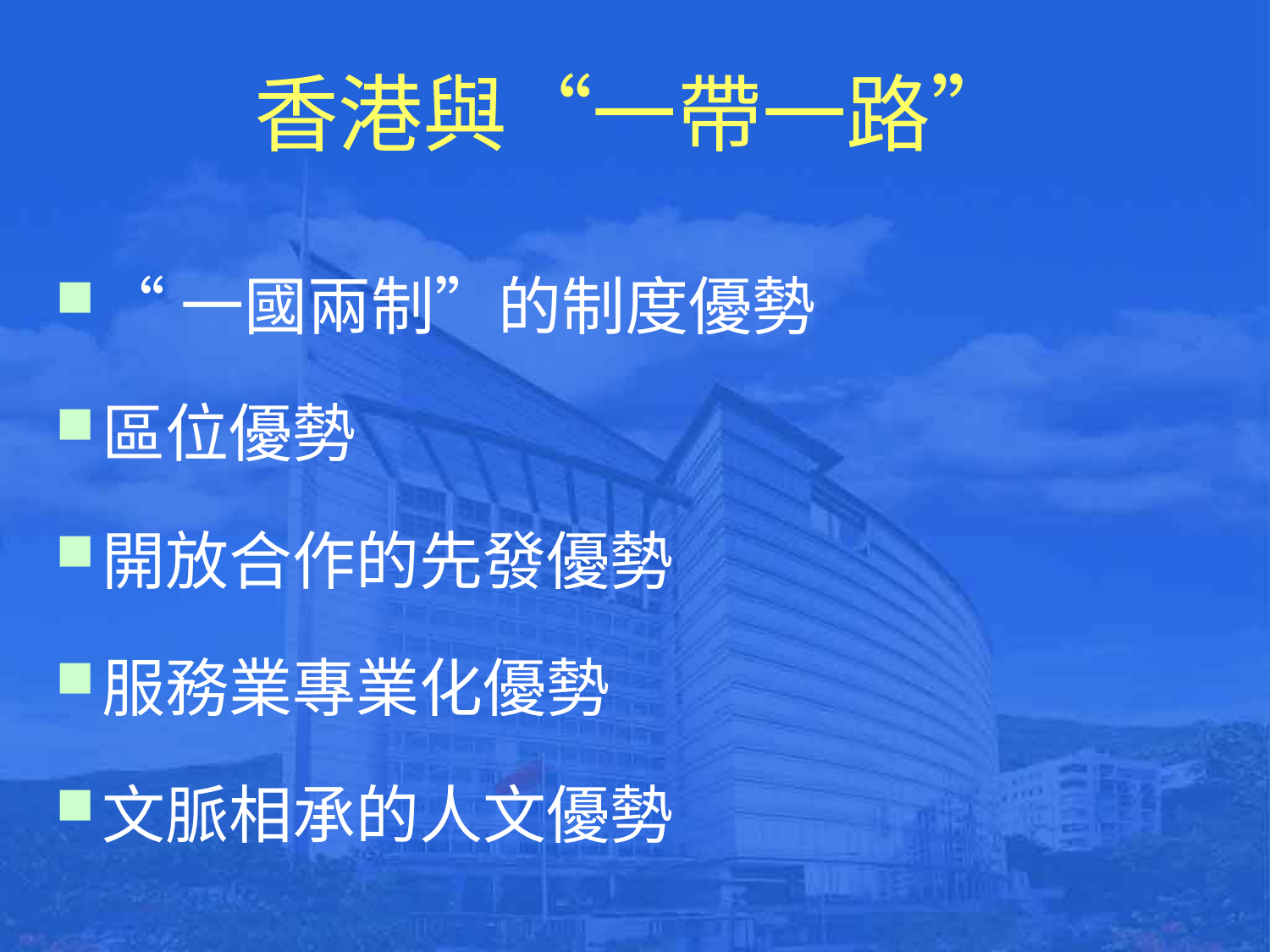

# 香港與“一帶一路”
“一國兩制”的制度優勢
區位優勢
開放合作的先發優勢
服務業專業化優勢
文脈相承的人文優勢